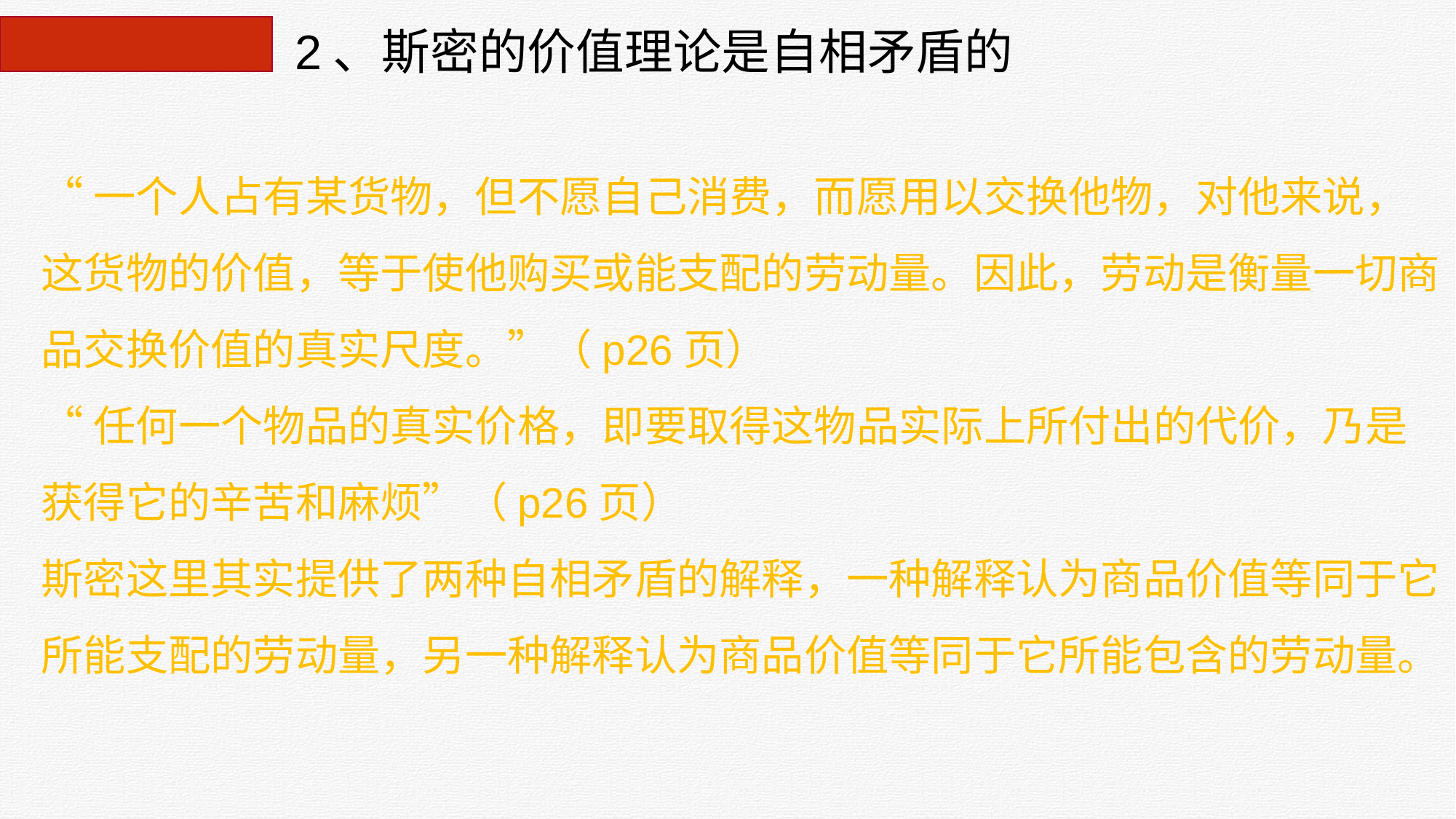

2、斯密的价值理论是自相矛盾的
“一个人占有某货物，但不愿自己消费，而愿用以交换他物，对他来说，这货物的价值，等于使他购买或能支配的劳动量。因此，劳动是衡量一切商品交换价值的真实尺度。”（p26页）
“任何一个物品的真实价格，即要取得这物品实际上所付出的代价，乃是获得它的辛苦和麻烦”（p26页）
斯密这里其实提供了两种自相矛盾的解释，一种解释认为商品价值等同于它所能支配的劳动量，另一种解释认为商品价值等同于它所能包含的劳动量。